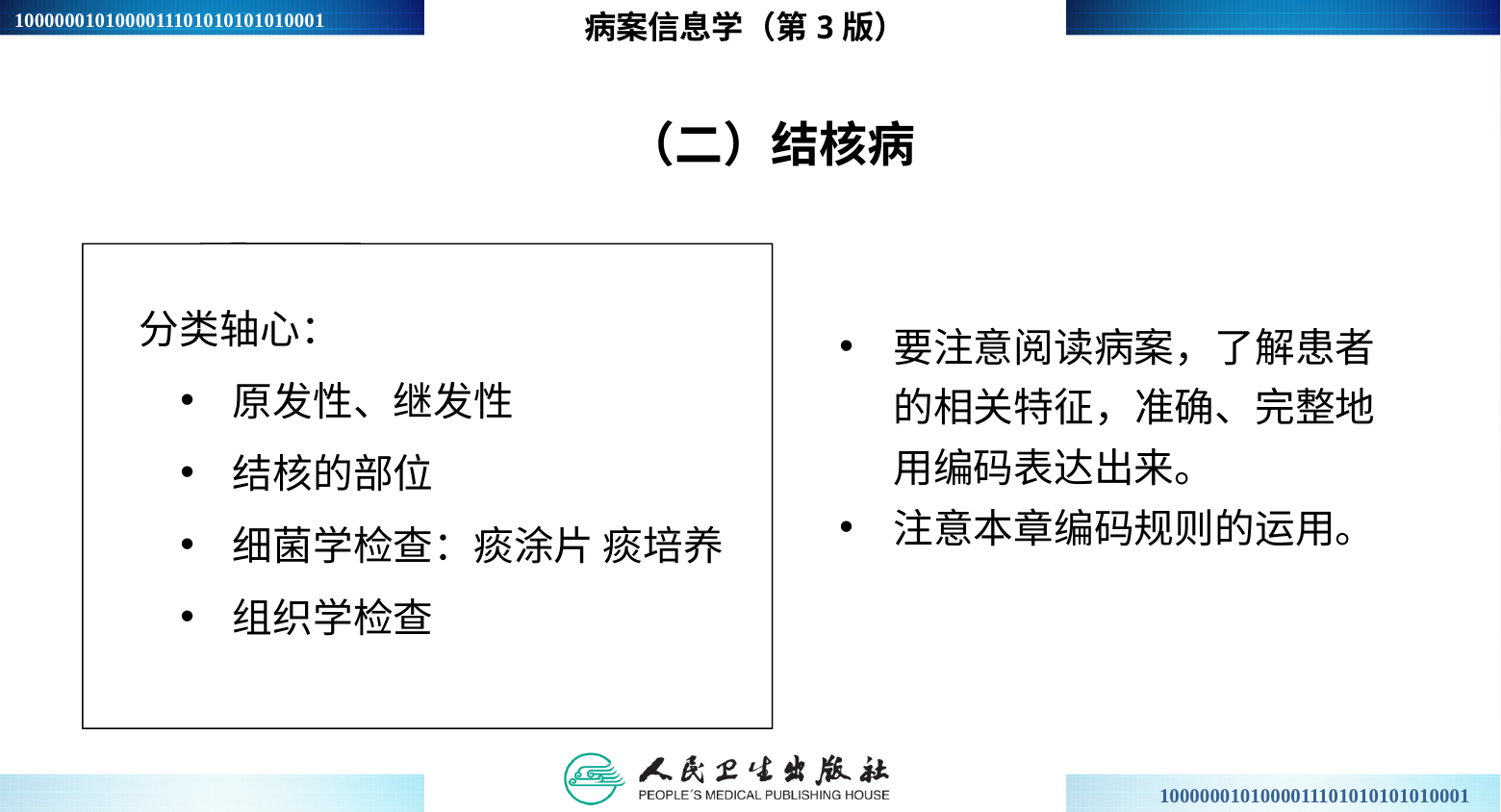

病案信息学（第3版）
# （二）结核病

分类轴心：
 原发性、继发性
 结核的部位
 细菌学检查：痰涂片 痰培养
 组织学检查

要注意阅读病案，了解患者的相关特征，准确、完整地用编码表达出来。
注意本章编码规则的运用。